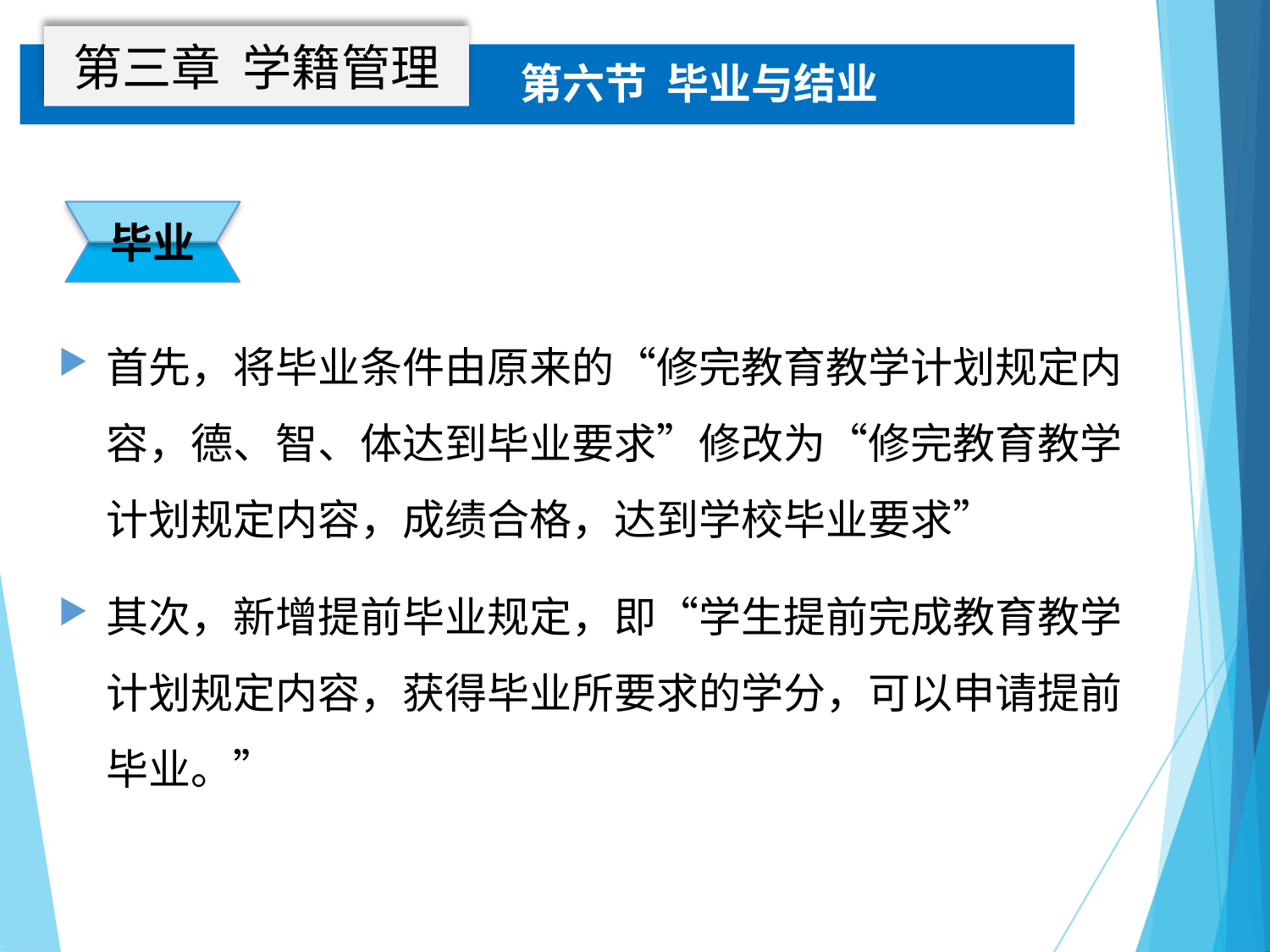

第三章  学籍管理
第六节  毕业与结业

毕业

首先，将毕业条件由原来的“修完教育教学计划规定内容，德、智、体达到毕业要求”修改为“修完教育教学计划规定内容，成绩合格，达到学校毕业要求”
其次，新增提前毕业规定，即“学生提前完成教育教学计划规定内容，获得毕业所要求的学分，可以申请提前毕业。”